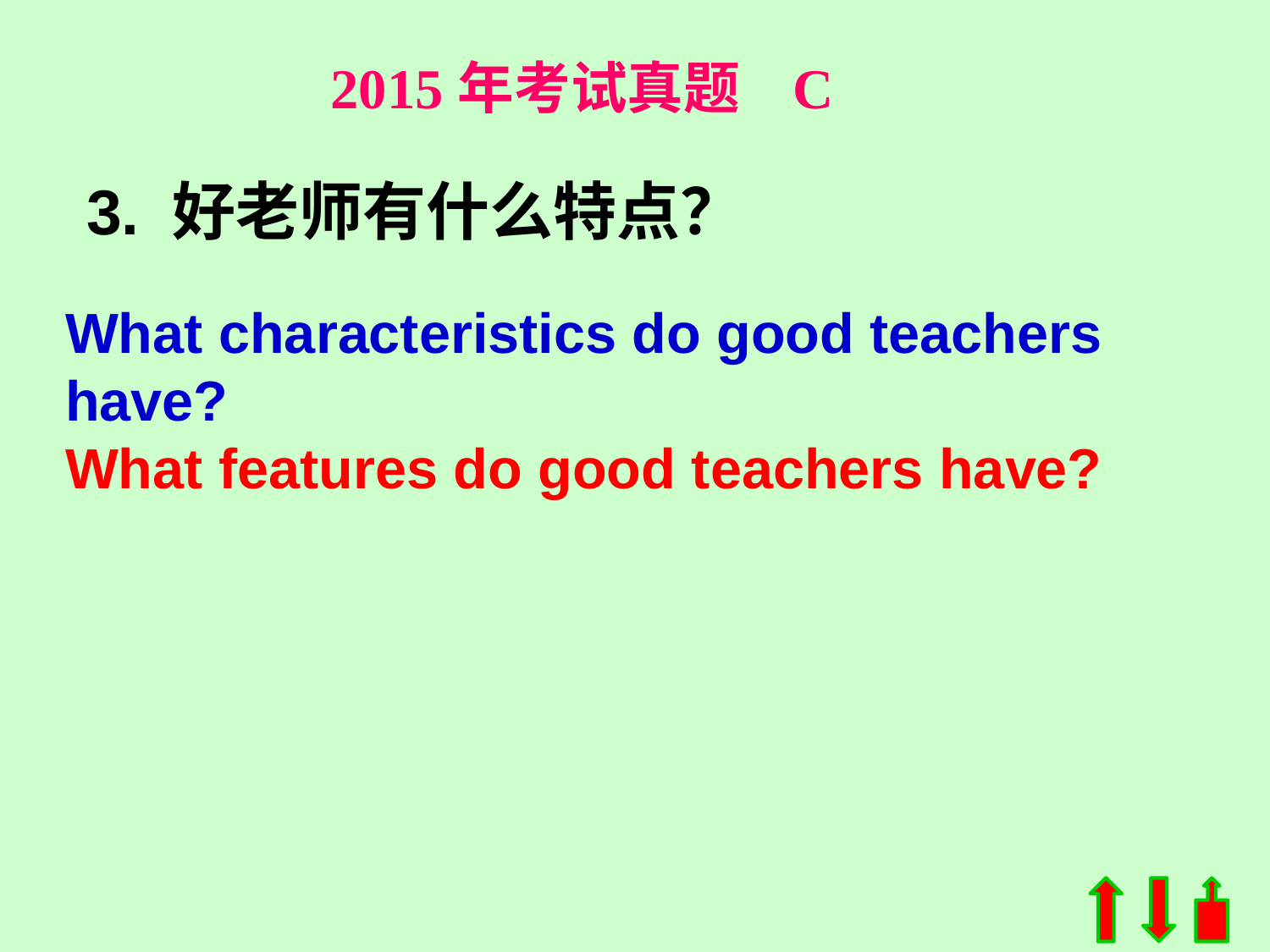

2015年考试真题   C
3. 好老师有什么特点？
What characteristics do good teachers have?
What features do good teachers have?